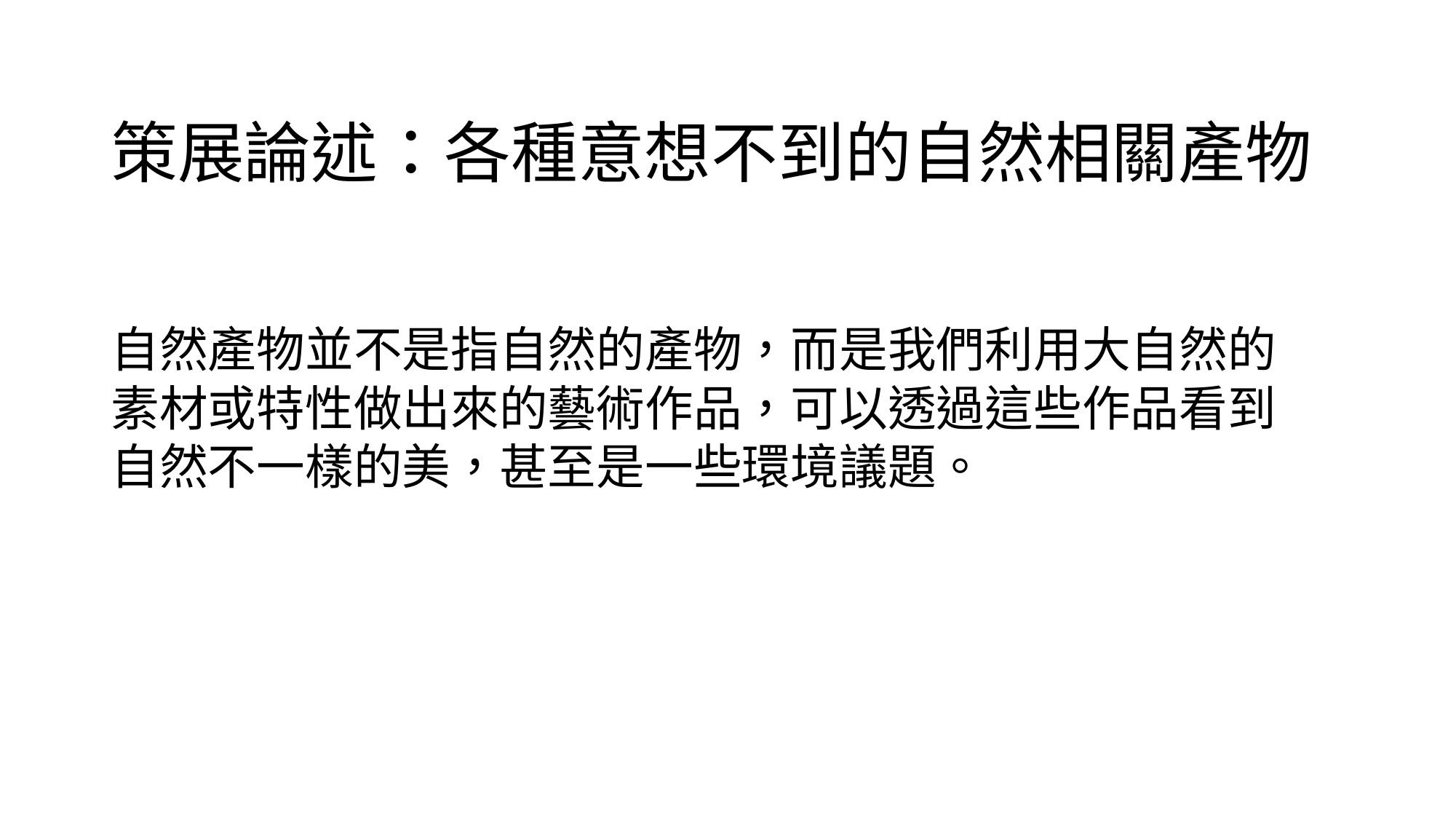

# 策展論述：各種意想不到的自然相關產物
自然產物並不是指自然的產物，而是我們利用大自然的素材或特性做出來的藝術作品，可以透過這些作品看到自然不一樣的美，甚至是一些環境議題。